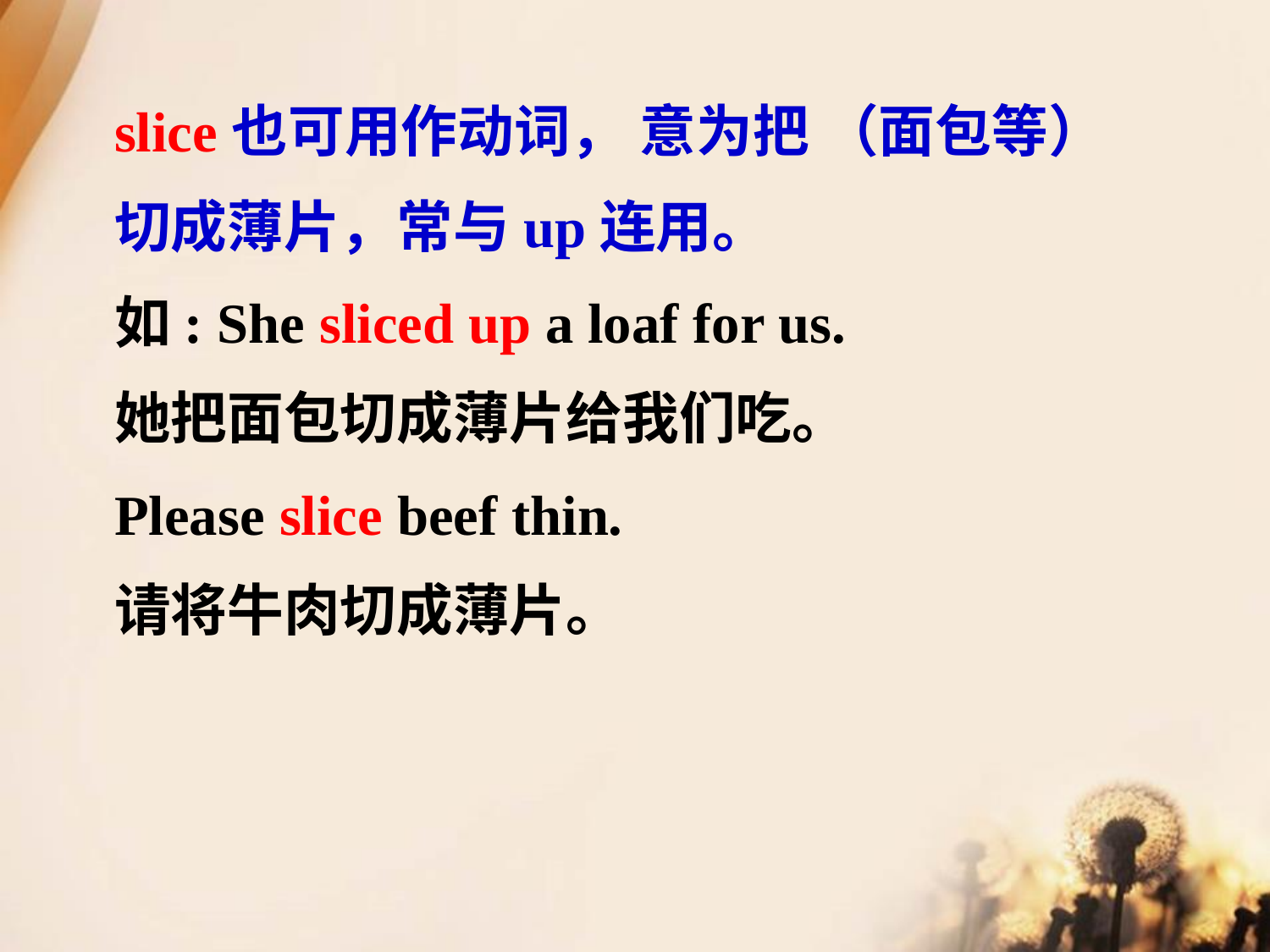

slice也可用作动词， 意为把 （面包等）
切成薄片，常与up连用。
如: She sliced up a loaf for us.
她把面包切成薄片给我们吃。
Please slice beef thin.
请将牛肉切成薄片。